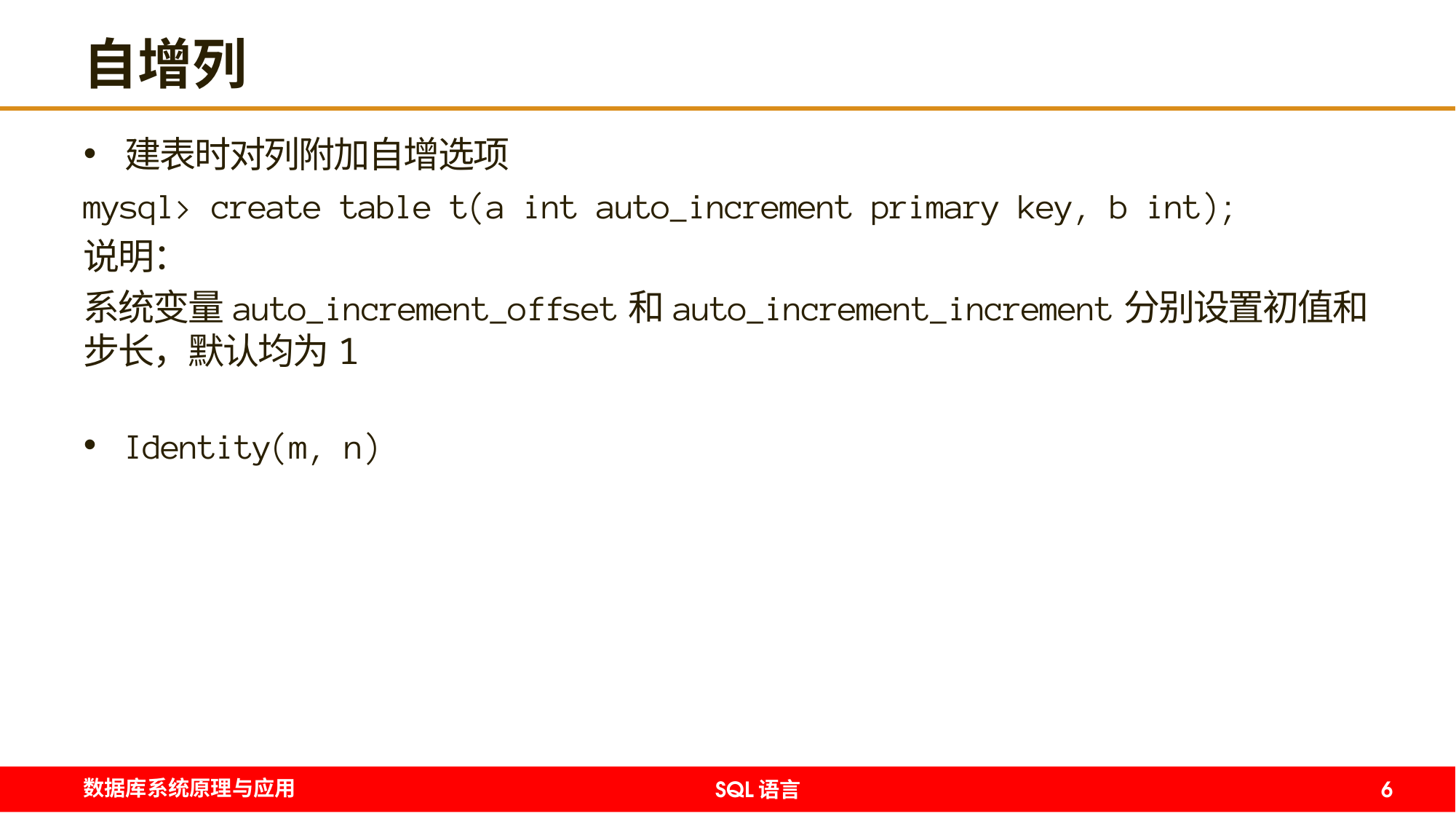

# 自增列
建表时对列附加自增选项
mysql> create table t(a int auto_increment primary key, b int);
说明：
系统变量auto_increment_offset和auto_increment_increment分别设置初值和步长，默认均为1
Identity(m, n)